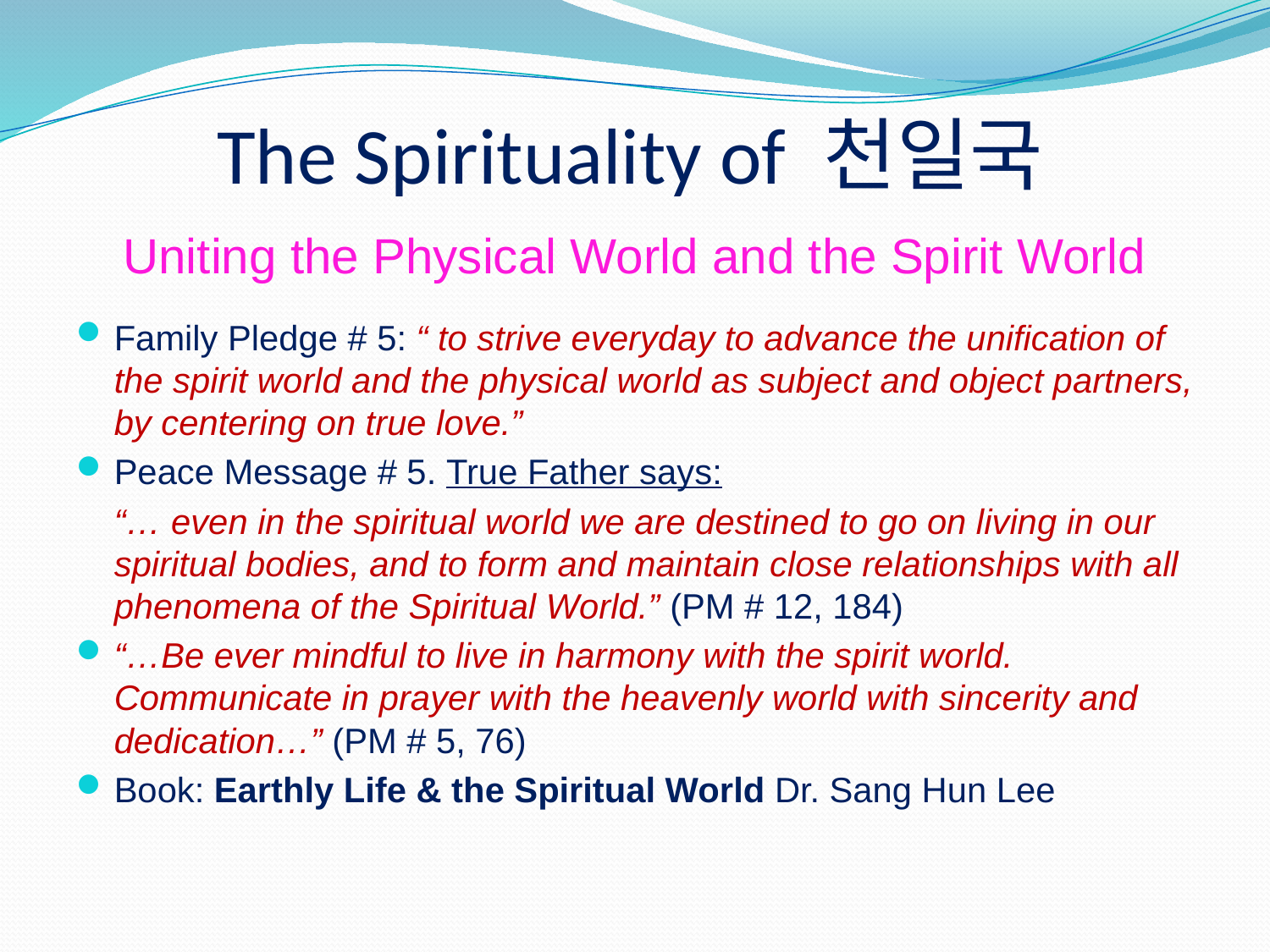

# The Spirituality of 천일국
Uniting the Physical World and the Spirit World

Family Pledge # 5: “ to strive everyday to advance the unification of the spirit world and the physical world as subject and object partners, by centering on true love.”
Peace Message # 5. True Father says:
	“… even in the spiritual world we are destined to go on living in our spiritual bodies, and to form and maintain close relationships with all phenomena of the Spiritual World.” (PM # 12, 184)
“…Be ever mindful to live in harmony with the spirit world. Communicate in prayer with the heavenly world with sincerity and dedication…” (PM # 5, 76)
Book: Earthly Life & the Spiritual World Dr. Sang Hun Lee